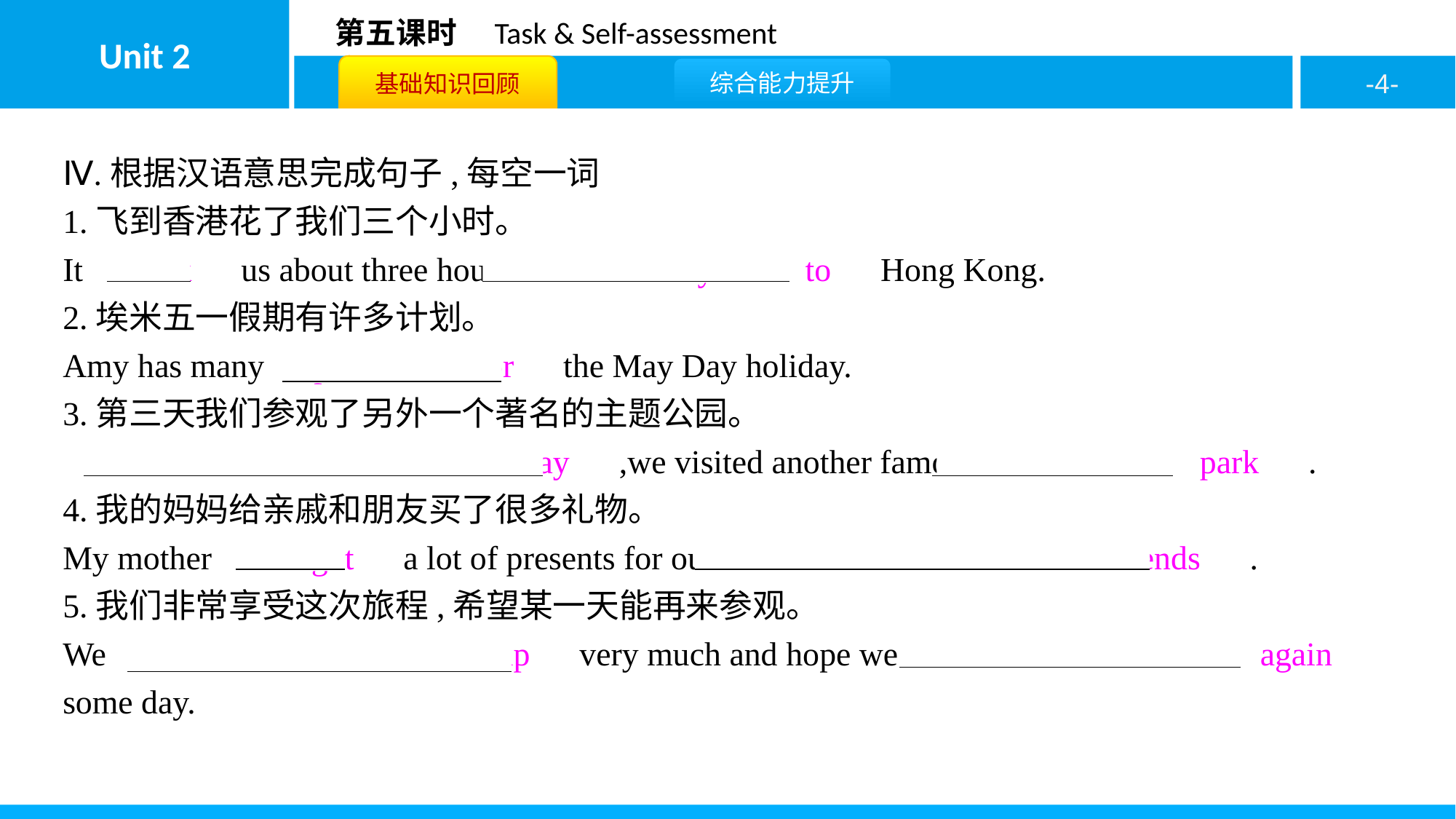

Ⅳ.根据汉语意思完成句子,每空一词
1.飞到香港花了我们三个小时。
It　took　us about three hours　to　 　fly　 　to　Hong Kong.
2.埃米五一假期有许多计划。
Amy has many　plans　 　for　the May Day holiday.
3.第三天我们参观了另外一个著名的主题公园。
　On　 　the　 　third　 　day　,we visited another famous　theme　 　park　.
4.我的妈妈给亲戚和朋友买了很多礼物。
My mother　bought　a lot of presents for our　relatives　 　and　 　friends　.
5.我们非常享受这次旅程,希望某一天能再来参观。
We　enjoyed　 　the　 　trip　very much and hope we can　visit　 　it　 　again　some day.